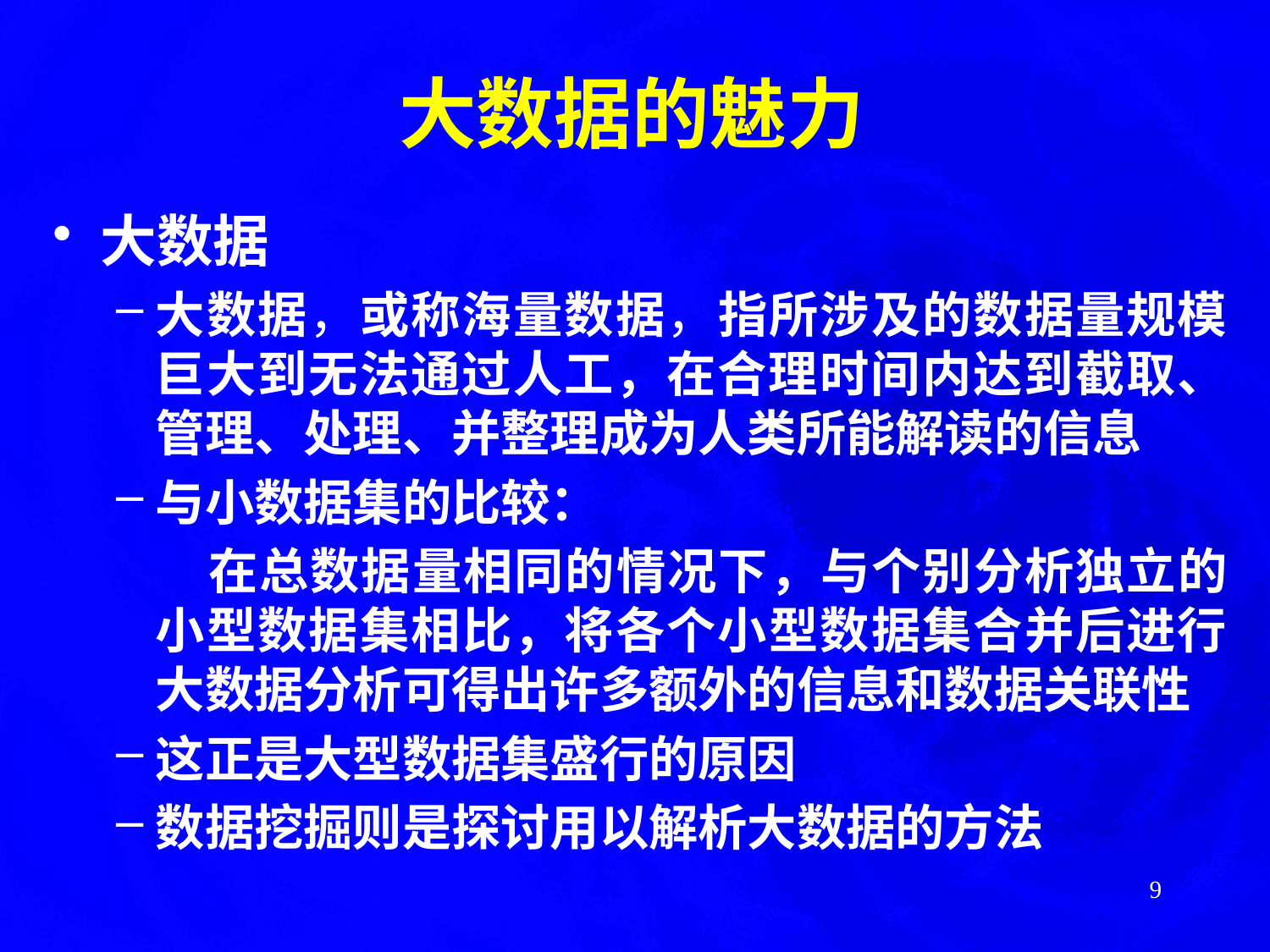

大数据的魅力
大数据
大数据，或称海量数据，指所涉及的数据量规模巨大到无法通过人工，在合理时间内达到截取、管理、处理、并整理成为人类所能解读的信息
与小数据集的比较：
	   在总数据量相同的情况下，与个别分析独立的小型数据集相比，将各个小型数据集合并后进行大数据分析可得出许多额外的信息和数据关联性
这正是大型数据集盛行的原因
数据挖掘则是探讨用以解析大数据的方法

9